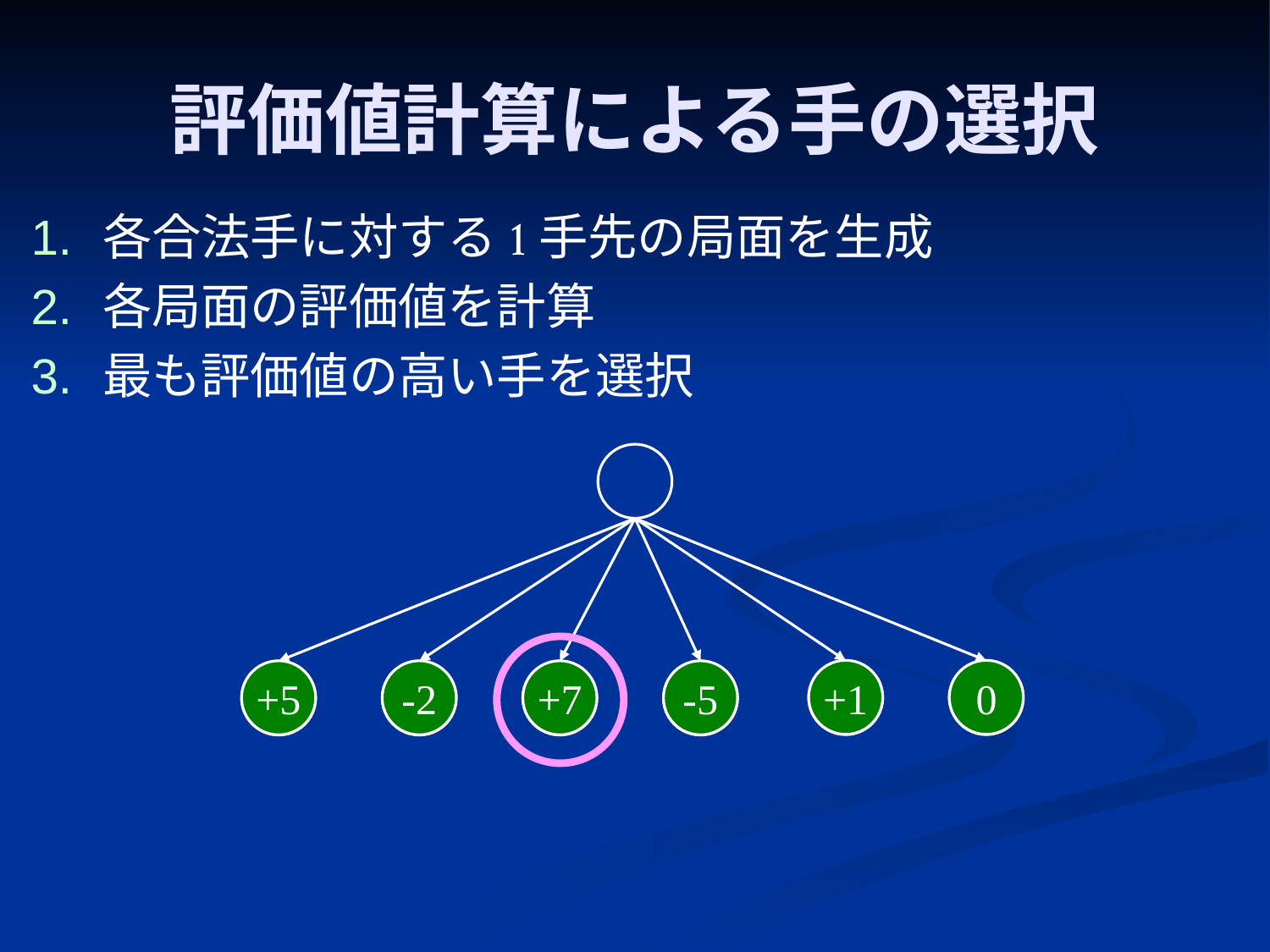

# 評価値計算による手の選択
各合法手に対する1手先の局面を生成
各局面の評価値を計算
最も評価値の高い手を選択

+1
0
+5
-2
+7
-5